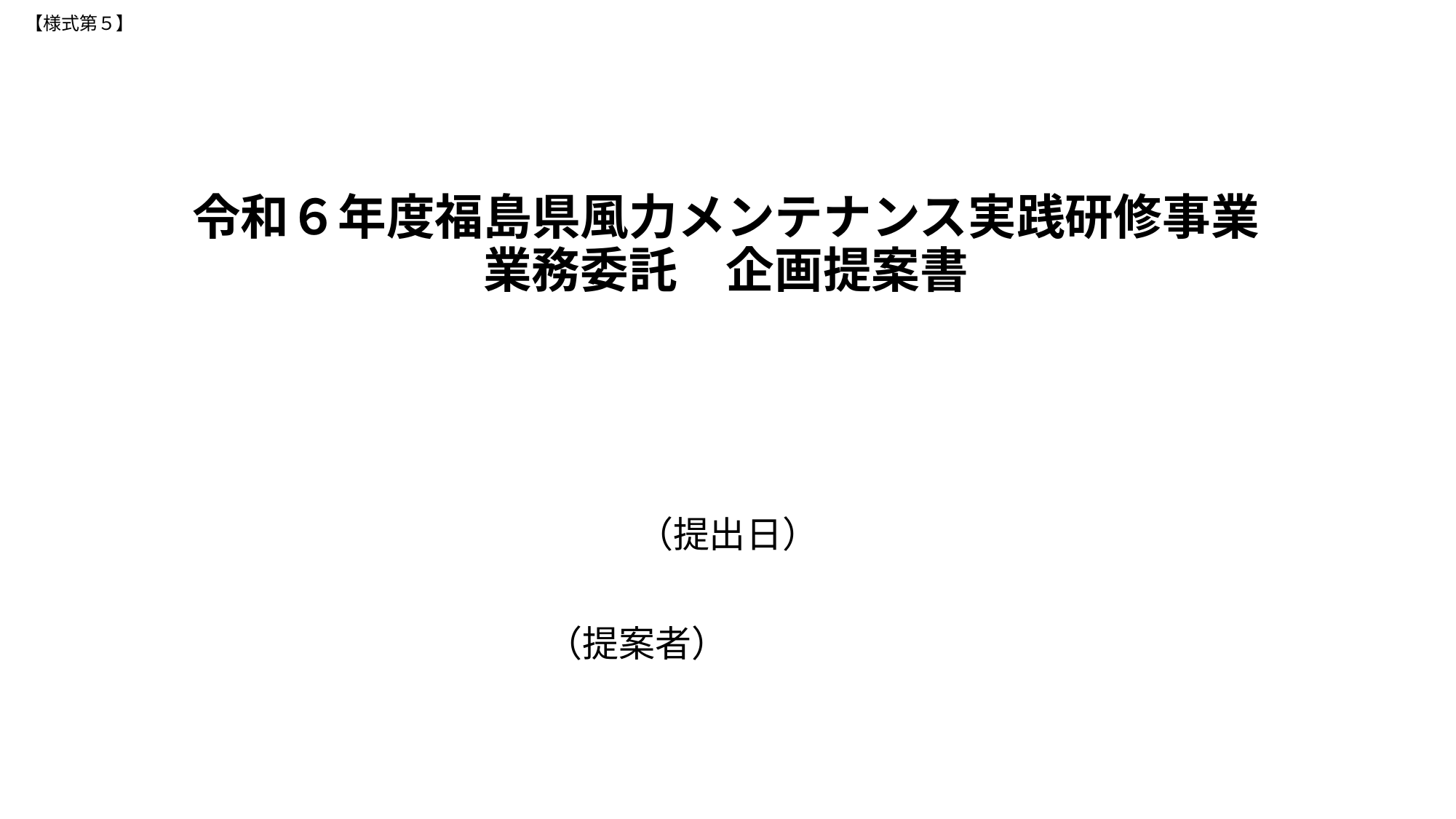

【様式第５】
# 令和６年度福島県風力メンテナンス実践研修事業 業務委託　企画提案書
（提出日）

（提案者）